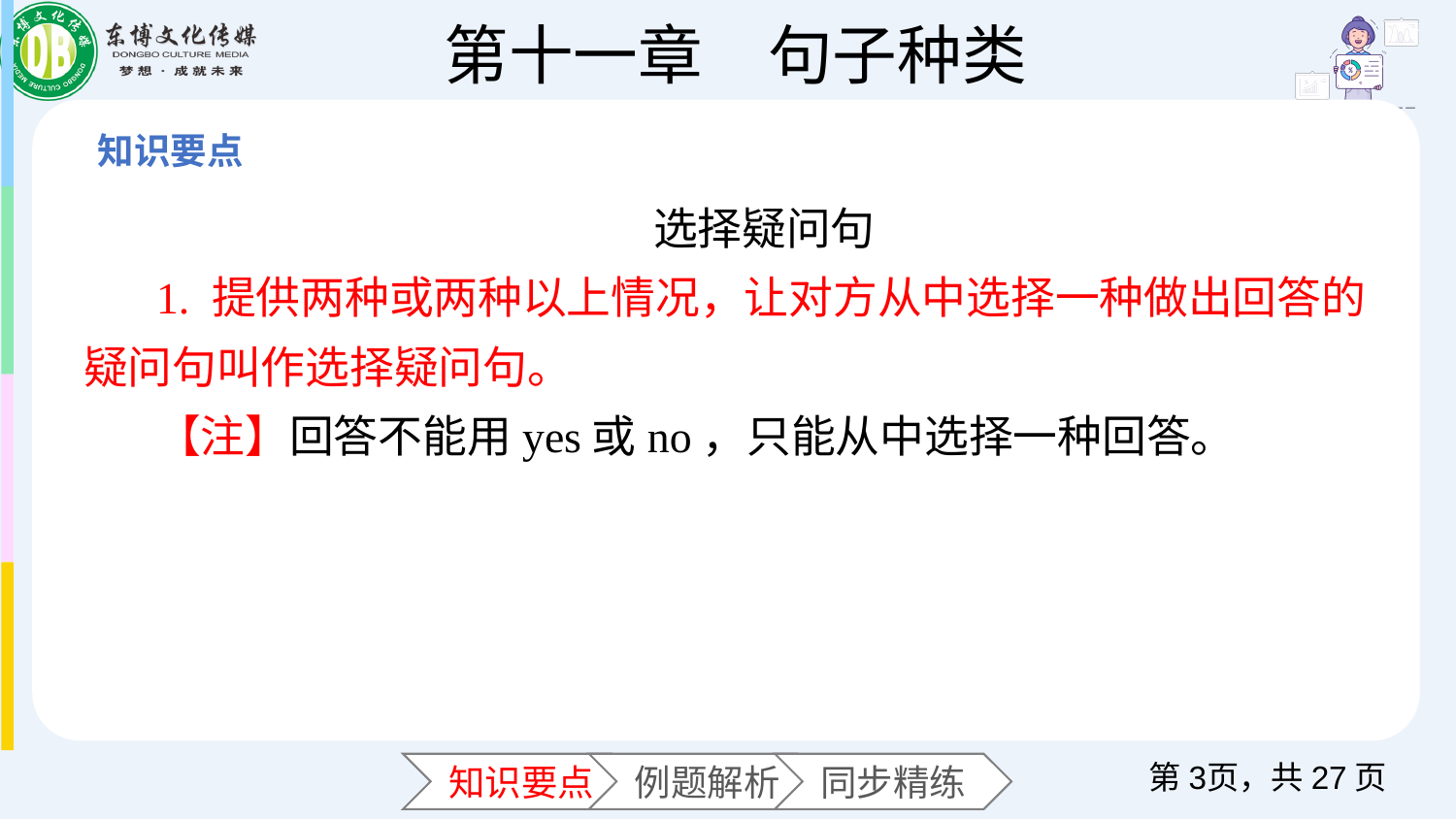

选择疑问句
1. 提供两种或两种以上情况，让对方从中选择一种做出回答的疑问句叫作选择疑问句。
【注】回答不能用yes或no，只能从中选择一种回答。